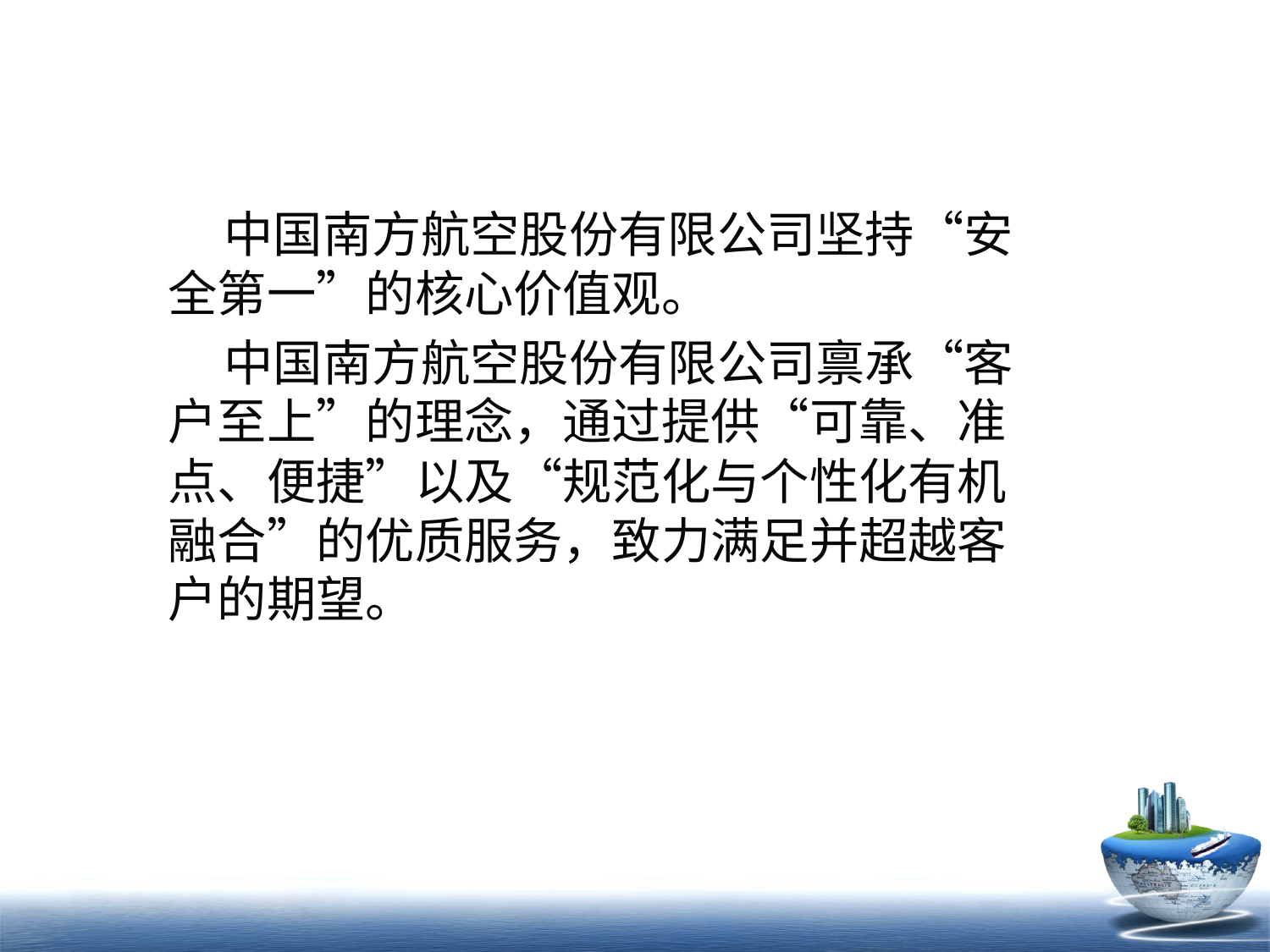

中国南方航空股份有限公司坚持“安全第一”的核心价值观。
    中国南方航空股份有限公司禀承“客户至上”的理念，通过提供“可靠、准点、便捷”以及“规范化与个性化有机融合”的优质服务，致力满足并超越客户的期望。